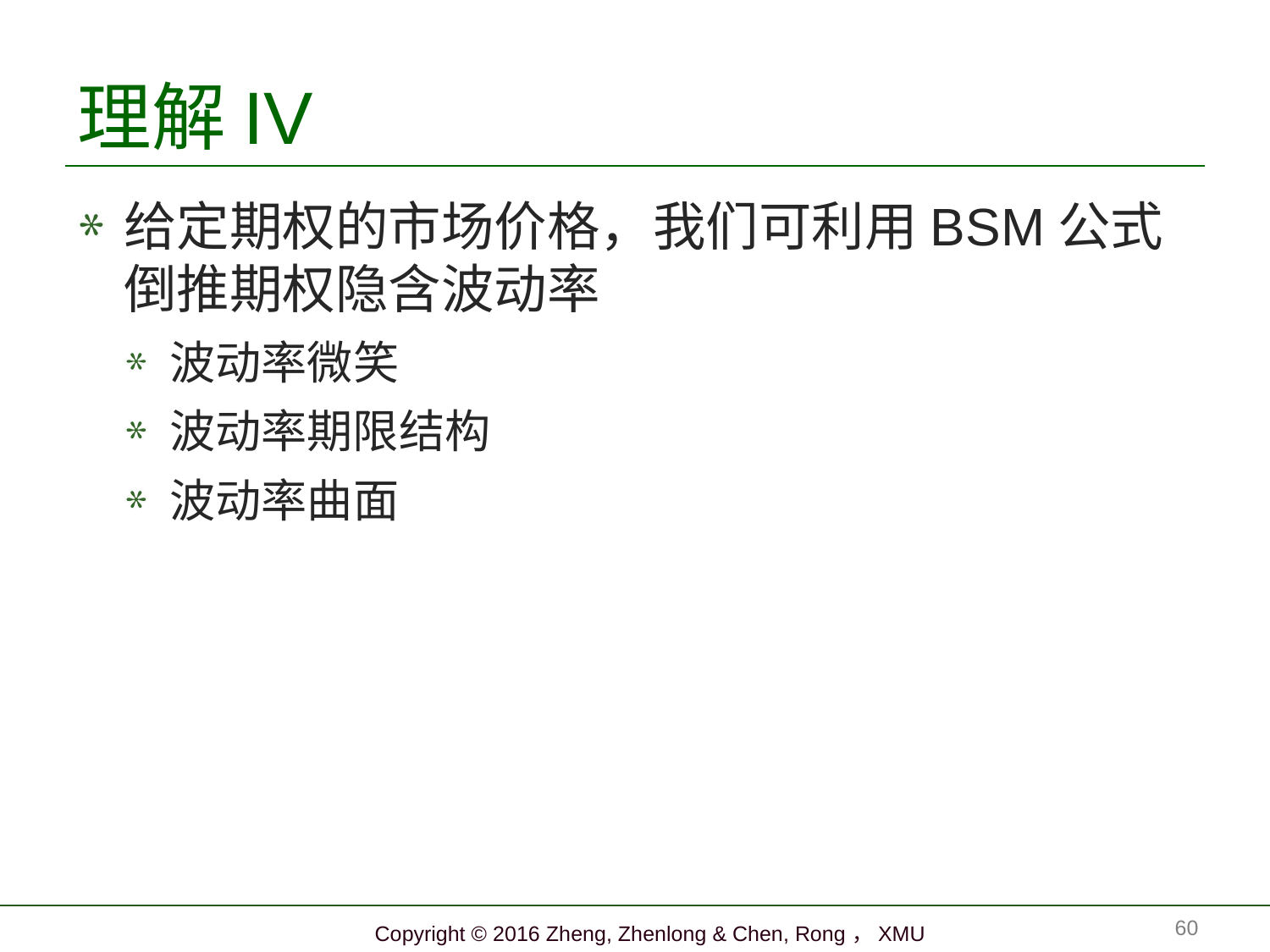

# 理解IV
给定期权的市场价格，我们可利用BSM公式倒推期权隐含波动率
波动率微笑
波动率期限结构
波动率曲面
60